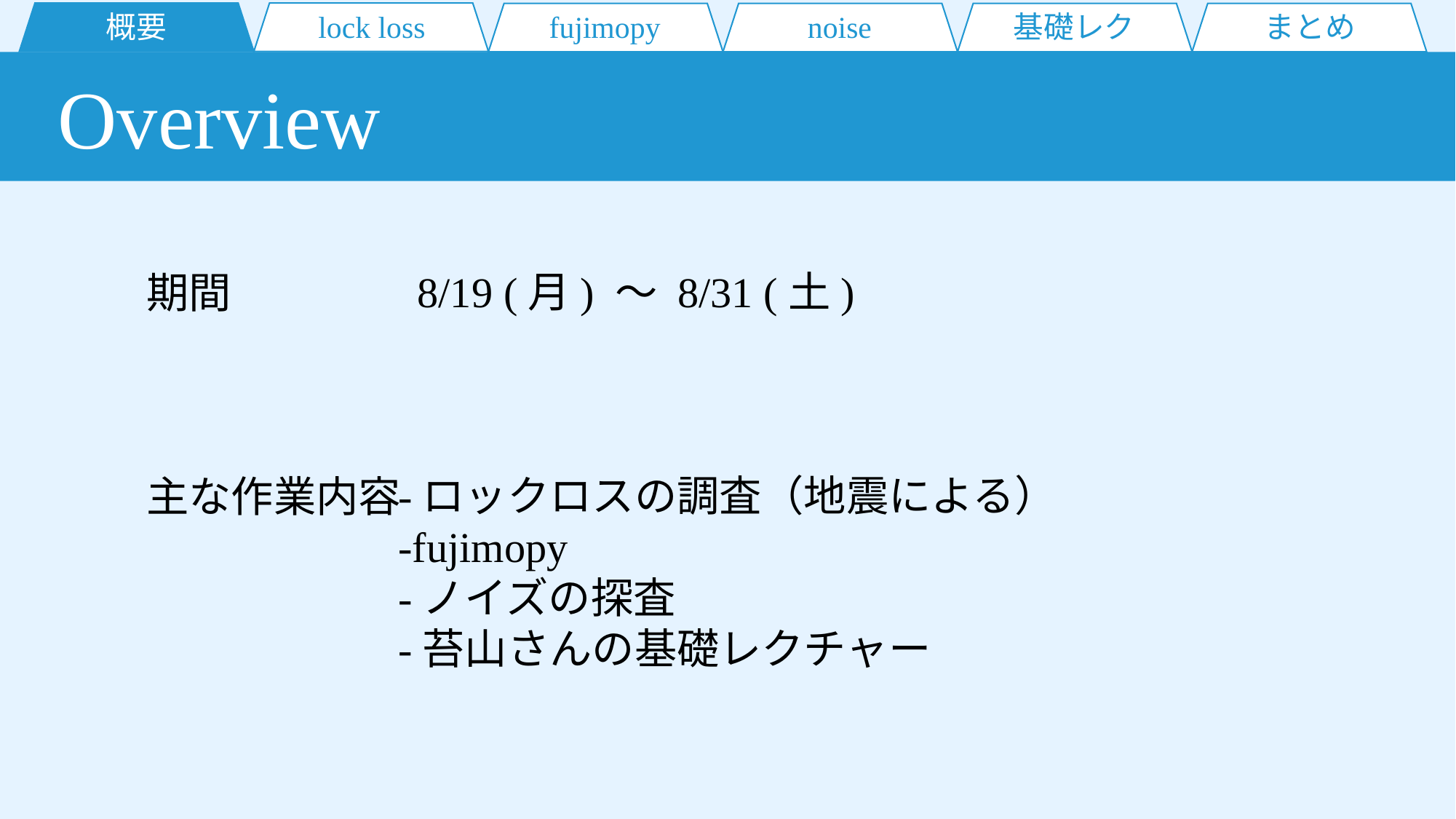

概要
lock loss
fujimopy
noise
基礎レク
まとめ

Overview
8/19 (月) ～ 8/31 (土)
期間

主な作業内容
-ロックロスの調査（地震による）
-fujimopy
-ノイズの探査
-苔山さんの基礎レクチャー